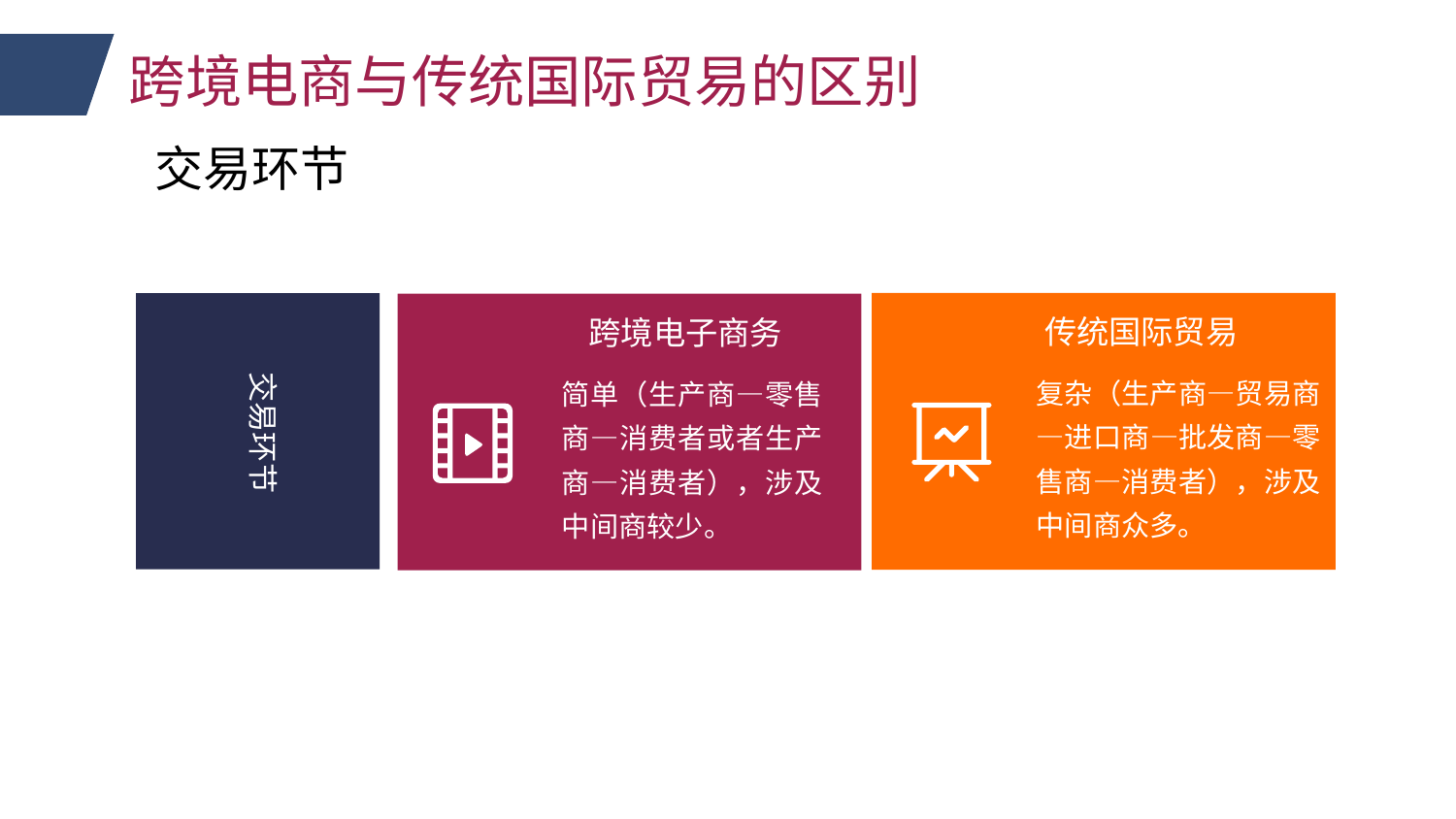

跨境电商与传统国际贸易的区别
交易环节

传统国际贸易
复杂（生产商—贸易商—进口商—批发商—零售商—消费者），涉及中间商众多。

跨境电子商务
简单（生产商—零售商—消费者或者生产商—消费者），涉及中间商较少。

交易环节